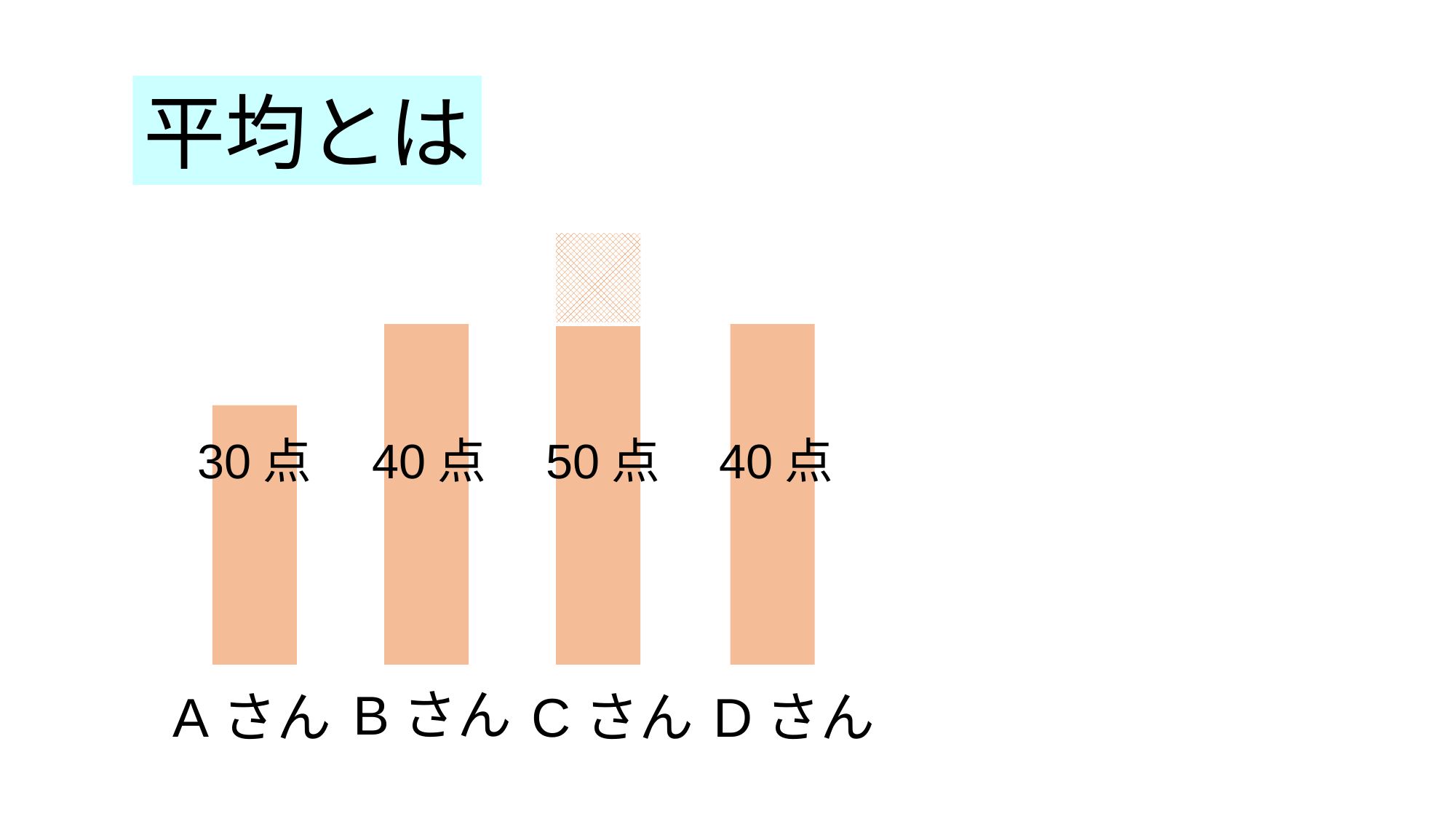

平均とは

30点
40点
50点
40点
Bさん
Aさん
Cさん
Dさん